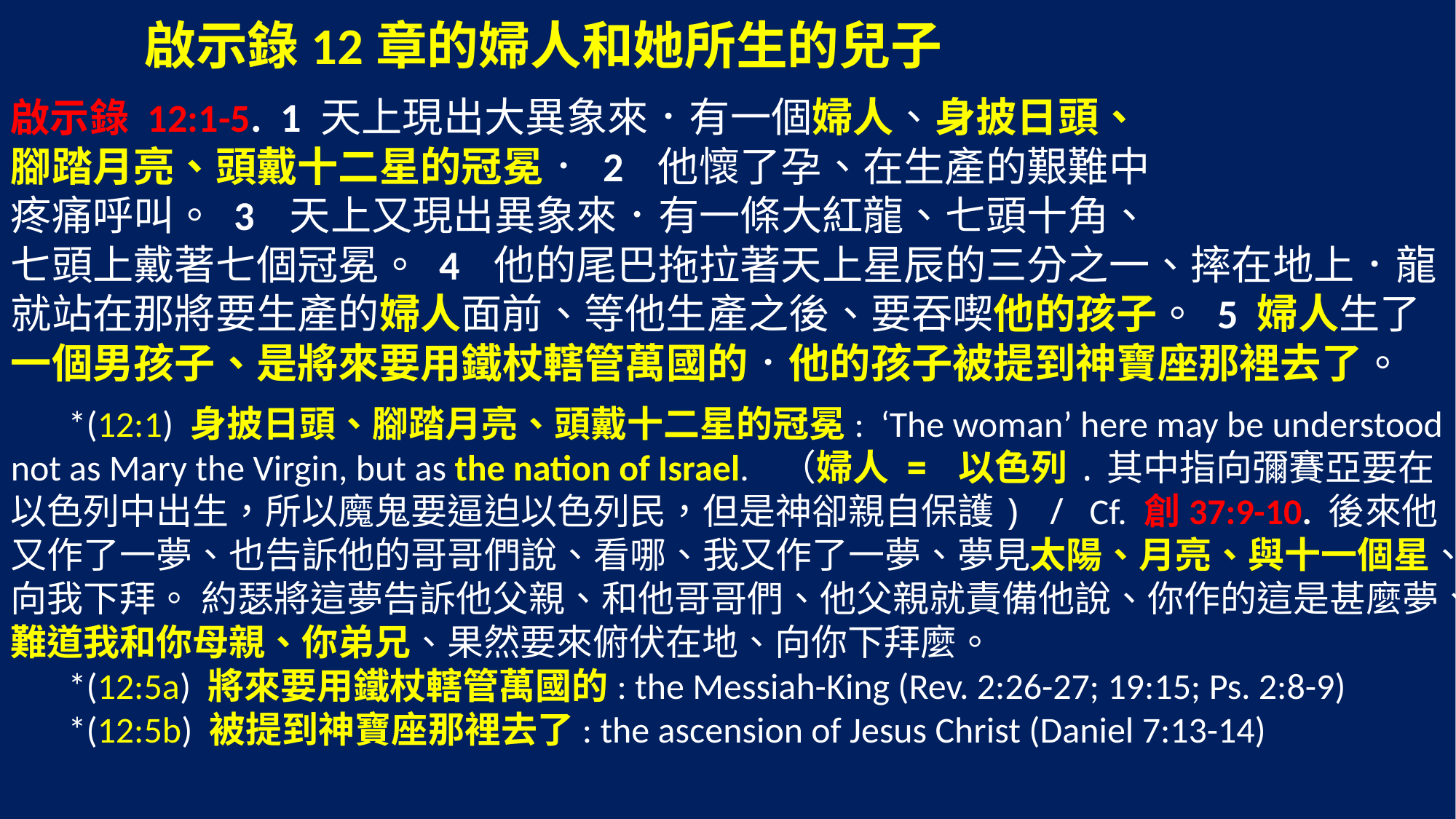

啟示錄12章的婦人和她所生的兒子

啟示錄 12:1-5.  1 天上現出大異象來．有一個婦人、身披日頭、
腳踏月亮、頭戴十二星的冠冕． 2 他懷了孕、在生產的艱難中
疼痛呼叫。 3 天上又現出異象來．有一條大紅龍、七頭十角、
七頭上戴著七個冠冕。 4 他的尾巴拖拉著天上星辰的三分之一、摔在地上．龍就站在那將要生產的婦人面前、等他生產之後、要吞喫他的孩子。 5 婦人生了一個男孩子、是將來要用鐵杖轄管萬國的．他的孩子被提到神寶座那裡去了。

       *(12:1) 身披日頭、腳踏月亮、頭戴十二星的冠冕:  ‘The woman’ here may be understood not as Mary the Virgin, but as the nation of Israel. （婦人 = 以色列.其中指向彌賽亞要在以色列中出生，所以魔鬼要逼迫以色列民，但是神卻親自保護) / Cf. 創37:9-10. 後來他又作了一夢、也告訴他的哥哥們說、看哪、我又作了一夢、夢見太陽、月亮、與十一個星、向我下拜。 約瑟將這夢告訴他父親、和他哥哥們、他父親就責備他說、你作的這是甚麼夢、難道我和你母親、你弟兄、果然要來俯伏在地、向你下拜麼。
       *(12:5a) 將來要用鐵杖轄管萬國的: the Messiah-King (Rev. 2:26-27; 19:15; Ps. 2:8-9)
       *(12:5b) 被提到神寶座那裡去了: the ascension of Jesus Christ (Daniel 7:13-14)

             聖經中 ‘人的種子’的首次出現 <Human Seed = Offspring>

1）希伯來語中的 ‘種子’  <Seed> in Hebrew זֶרַע  (zera)
                  (about 230 times in the Hebrew Old Testament)
     a) seed of crops (作物的) 種子
     b) offspring, descendant(s) (of men & animals) (人或動物的) 後代，後裔，子孫

-Genesis 1:11 神說、地要發生青草、和結種子的菜蔬、並結果子的樹木、各從其類、果子都包著核．事就這樣成了。

2）希臘語中的 ‘種子’  <Seed> in Greek  σπέρμα (sperma)

               聖經中 ‘人的種子’的首次出現 <Human Seed = Offspring>

1）希伯來語中的 ‘種子’  <Seed> in Hebrew זֶרַע  (zera)
                  (about 230 times in the Hebrew Old Testament)
     a) seed of crops (作物的) 種子
     b) offspring, descendant(s) (of men & animals) (人或動物的) 後代，後裔，子孫

-Genesis 1:11 神說、地要發生青草、和結種子的菜蔬、並結果子的樹木、各從其類、果子都包著核．事就這樣成了。 (聖經中 ‘人的種子’的首次出現

2）希臘語中的 ‘種子’  <Seed> in Greek  σπέρμα (sperma)
                   (43 times in the Greek New Testament / the same meanings as in Hebrew)
	*The English ‘sperm’ (精子) is derived from the Greek σπέρμα (sperma).

-Matthew 13:24 耶穌又設個比喻對他們說、天國好像人撒好種在田裡．